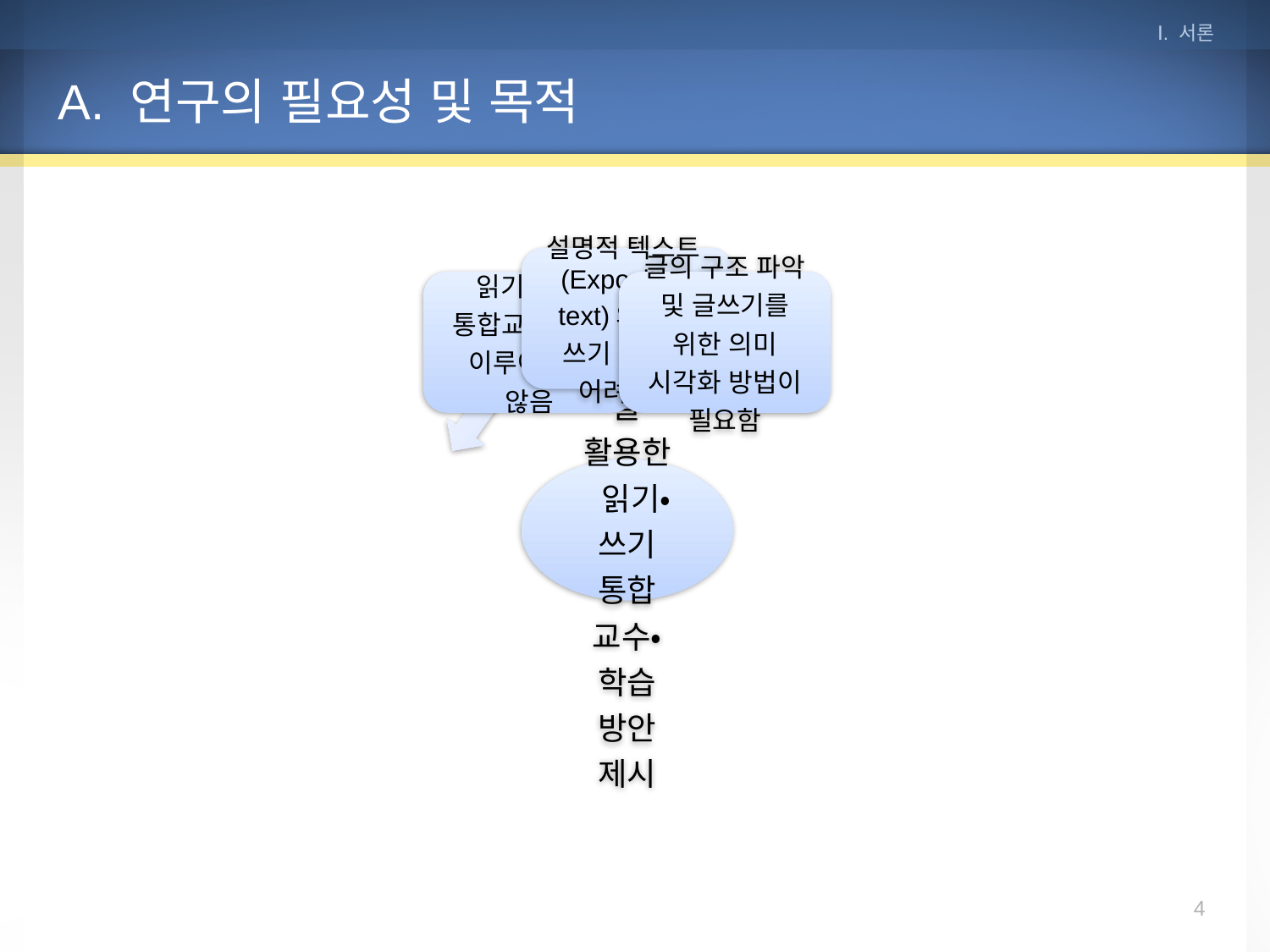

Ⅰ. 서론
A. 연구의 필요성 및 목적
 읽기•쓰기 통합 교수•학습 방안 제시
4